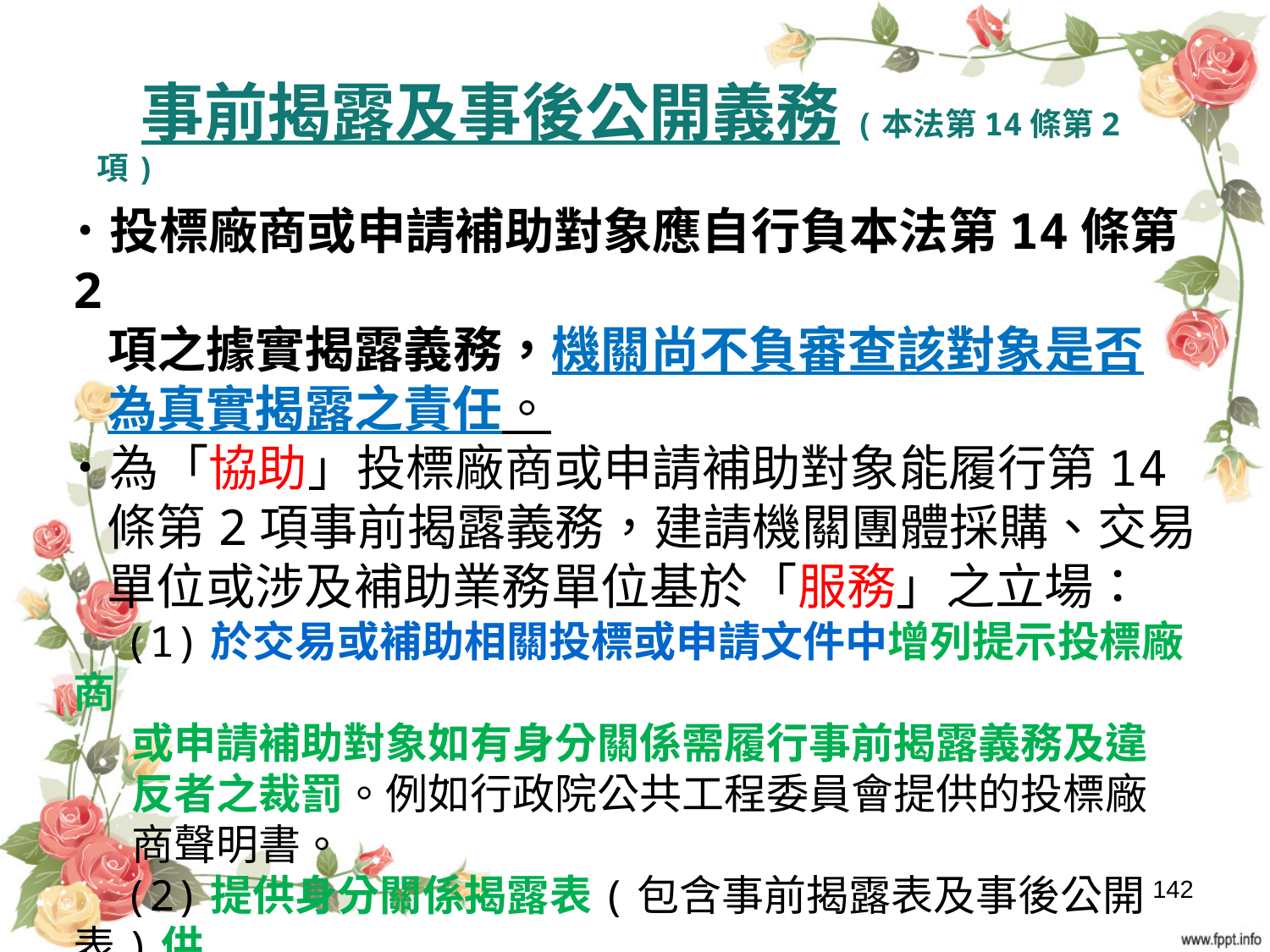

事前揭露及事後公開義務(本法第14條第2項)

˙投標廠商或申請補助對象應自行負本法第14條第2
  項之據實揭露義務，機關尚不負審查該對象是否
  為真實揭露之責任。
˙為「協助」投標廠商或申請補助對象能履行第14
  條第2項事前揭露義務，建請機關團體採購、交易
  單位或涉及補助業務單位基於「服務」之立場：
  (1)於交易或補助相關投標或申請文件中增列提示投標廠商
     或申請補助對象如有身分關係需履行事前揭露義務及違
     反者之裁罰。例如行政院公共工程委員會提供的投標廠
     商聲明書。
  (2)提供身分關係揭露表(包含事前揭露表及事後公開表)供
     其填寫。

142